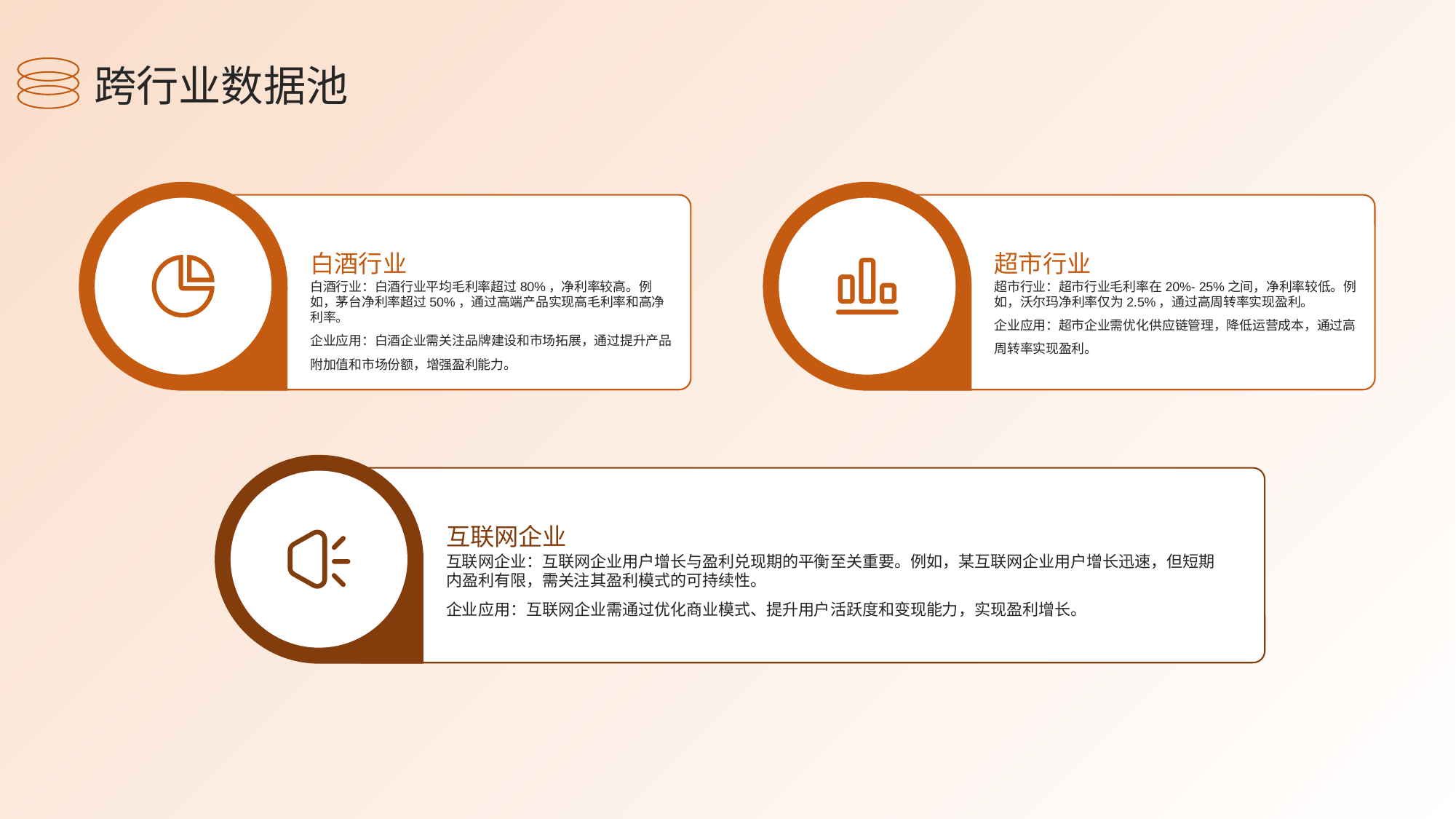

跨行业数据池

白酒行业
超市行业

白酒行业：白酒行业平均毛利率超过80%，净利率较高。例如，茅台净利率超过50%，通过高端产品实现高毛利率和高净利率。
企业应用：白酒企业需关注品牌建设和市场拓展，通过提升产品附加值和市场份额，增强盈利能力。
超市行业：超市行业毛利率在20%- 25%之间，净利率较低。例如，沃尔玛净利率仅为2.5%，通过高周转率实现盈利。
企业应用：超市企业需优化供应链管理，降低运营成本，通过高周转率实现盈利。

互联网企业

互联网企业：互联网企业用户增长与盈利兑现期的平衡至关重要。例如，某互联网企业用户增长迅速，但短期内盈利有限，需关注其盈利模式的可持续性。
企业应用：互联网企业需通过优化商业模式、提升用户活跃度和变现能力，实现盈利增长。